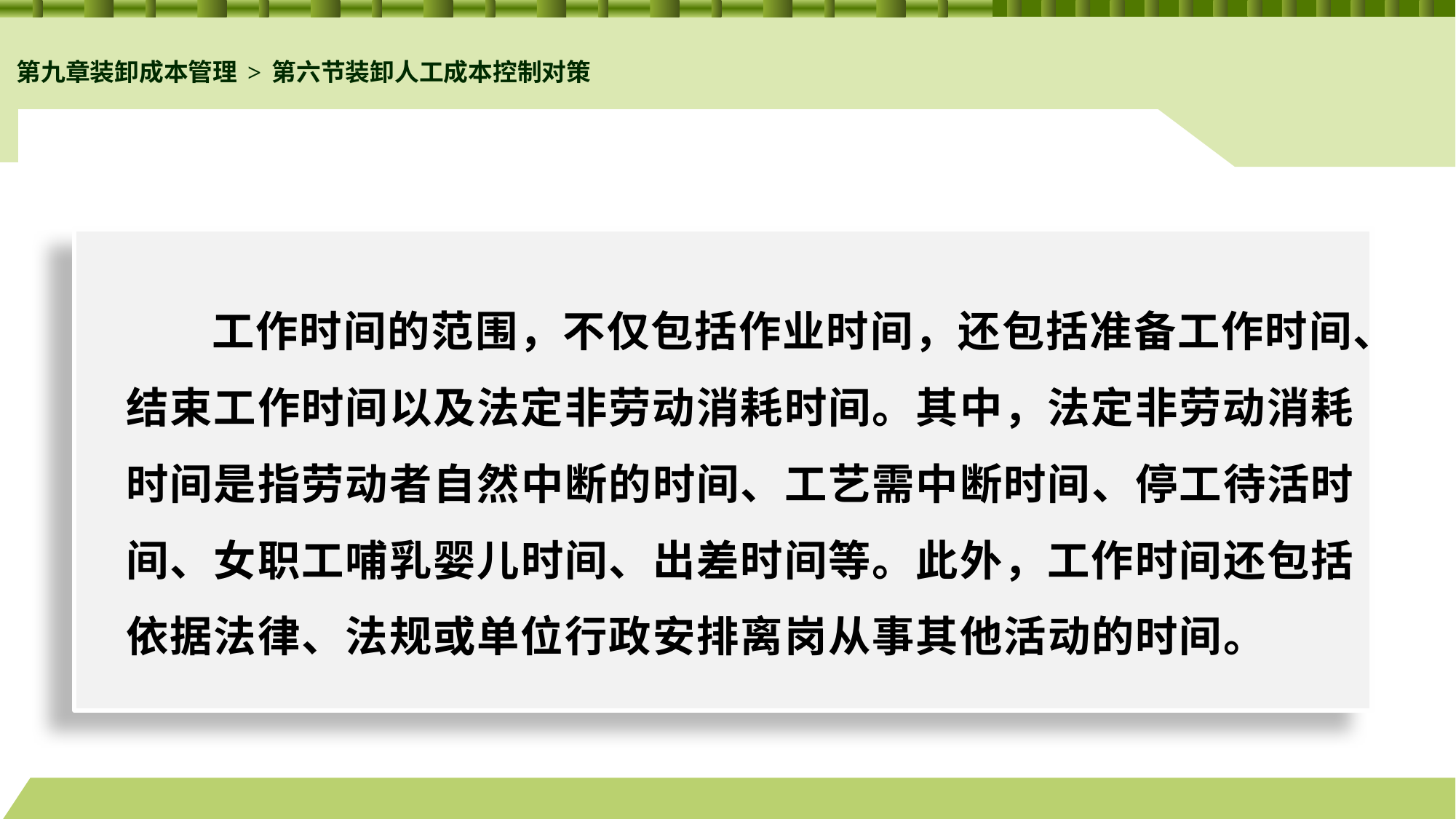

第九章装卸成本管理>第六节装卸人工成本控制对策
#
工作时间的范围，不仅包括作业时间，还包括准备工作时间、结束工作时间以及法定非劳动消耗时间。其中，法定非劳动消耗时间是指劳动者自然中断的时间、工艺需中断时间、停工待活时间、女职工哺乳婴儿时间、出差时间等。此外，工作时间还包括依据法律、法规或单位行政安排离岗从事其他活动的时间。